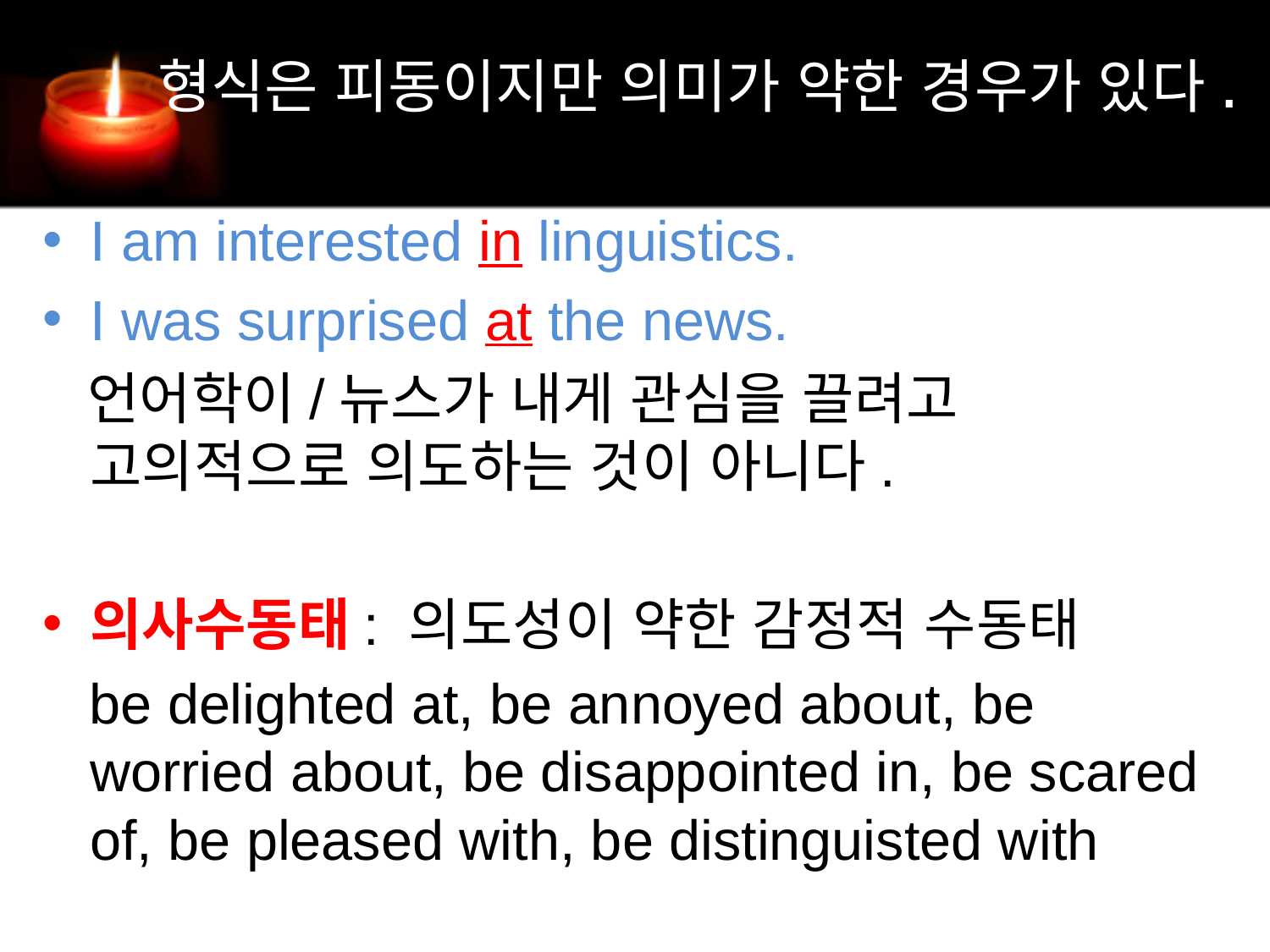

# 형식은 피동이지만 의미가 약한 경우가 있다.
I am interested in linguistics.
I was surprised at the news.
  언어학이/뉴스가 내게 관심을 끌려고 고의적으로 의도하는 것이 아니다.

의사수동태: 의도성이 약한 감정적 수동태
   be delighted at, be annoyed about, be worried about, be disappointed in, be scared of, be pleased with, be distinguisted with